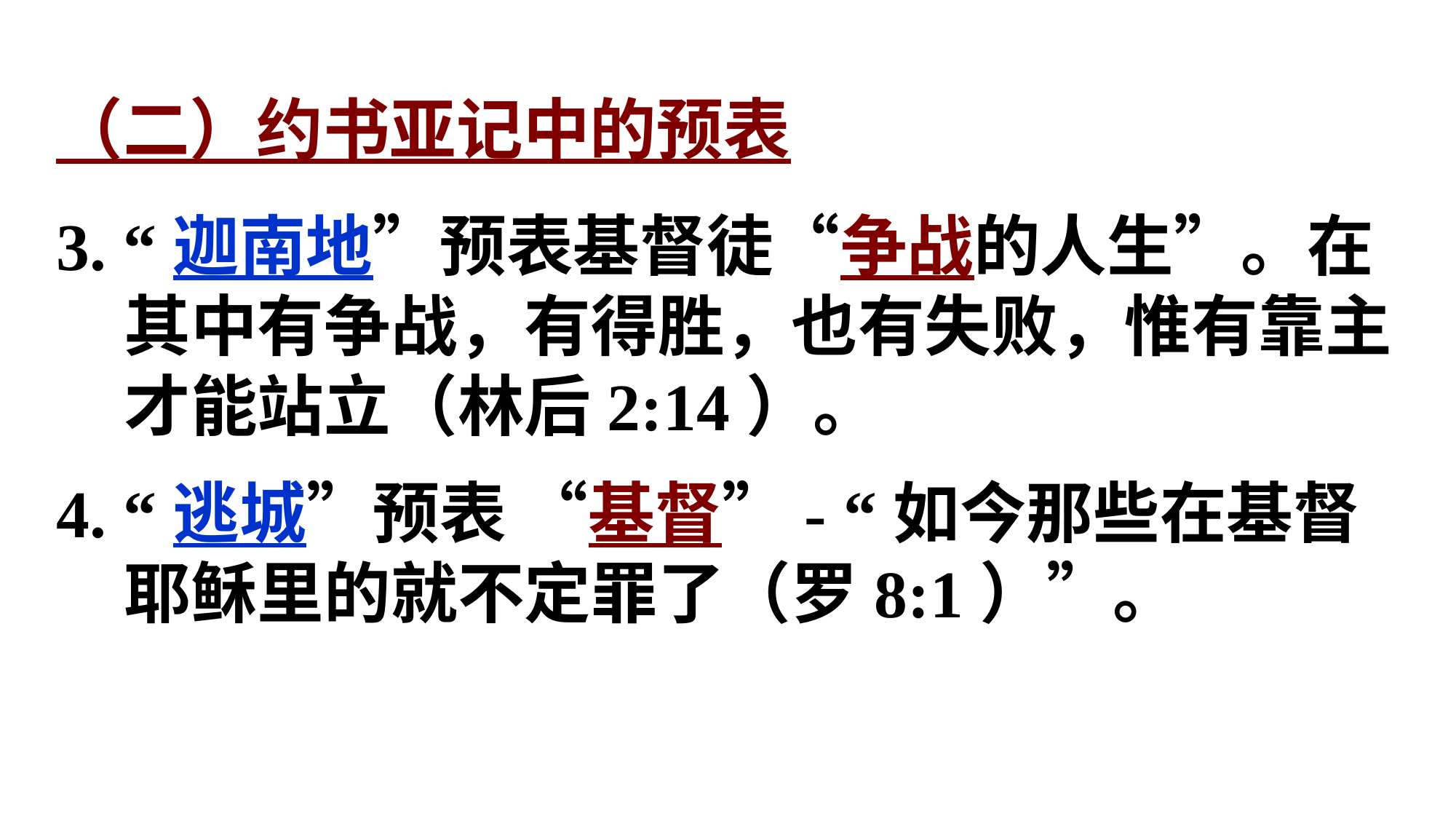

（二）约书亚记中的预表
3. “迦南地”预表基督徒“争战的人生”。在其中有争战，有得胜，也有失败，惟有靠主才能站立（林后2:14）。
4. “逃城”预表 “基督”- “如今那些在基督耶稣里的就不定罪了（罗8:1）”。